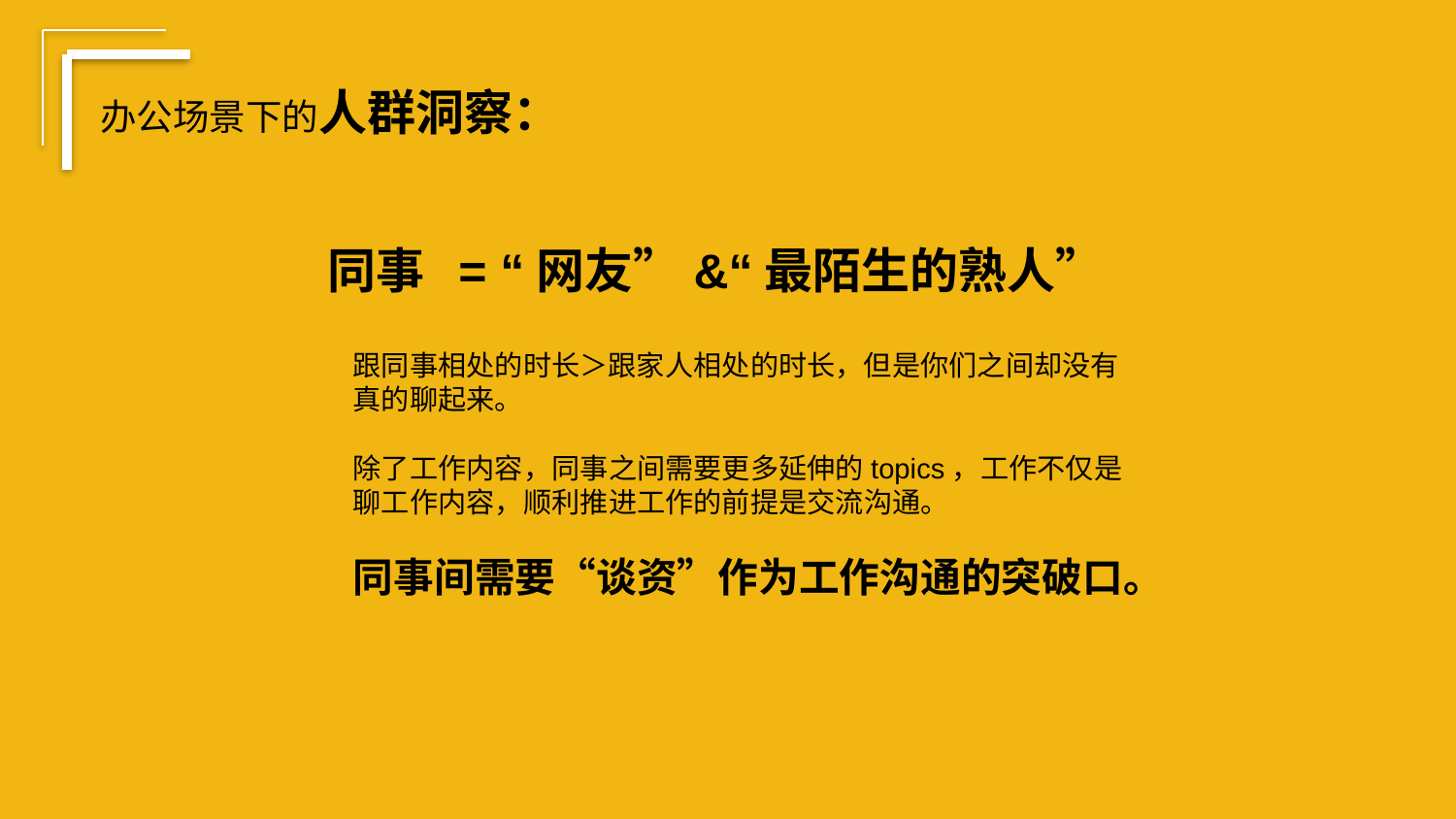

办公场景下的人群洞察：
同事  = “网友”&“最陌生的熟人”

跟同事相处的时长＞跟家人相处的时长，但是你们之间却没有真的聊起来。

除了工作内容，同事之间需要更多延伸的topics，工作不仅是聊工作内容，顺利推进工作的前提是交流沟通。

同事间需要“谈资”作为工作沟通的突破口。